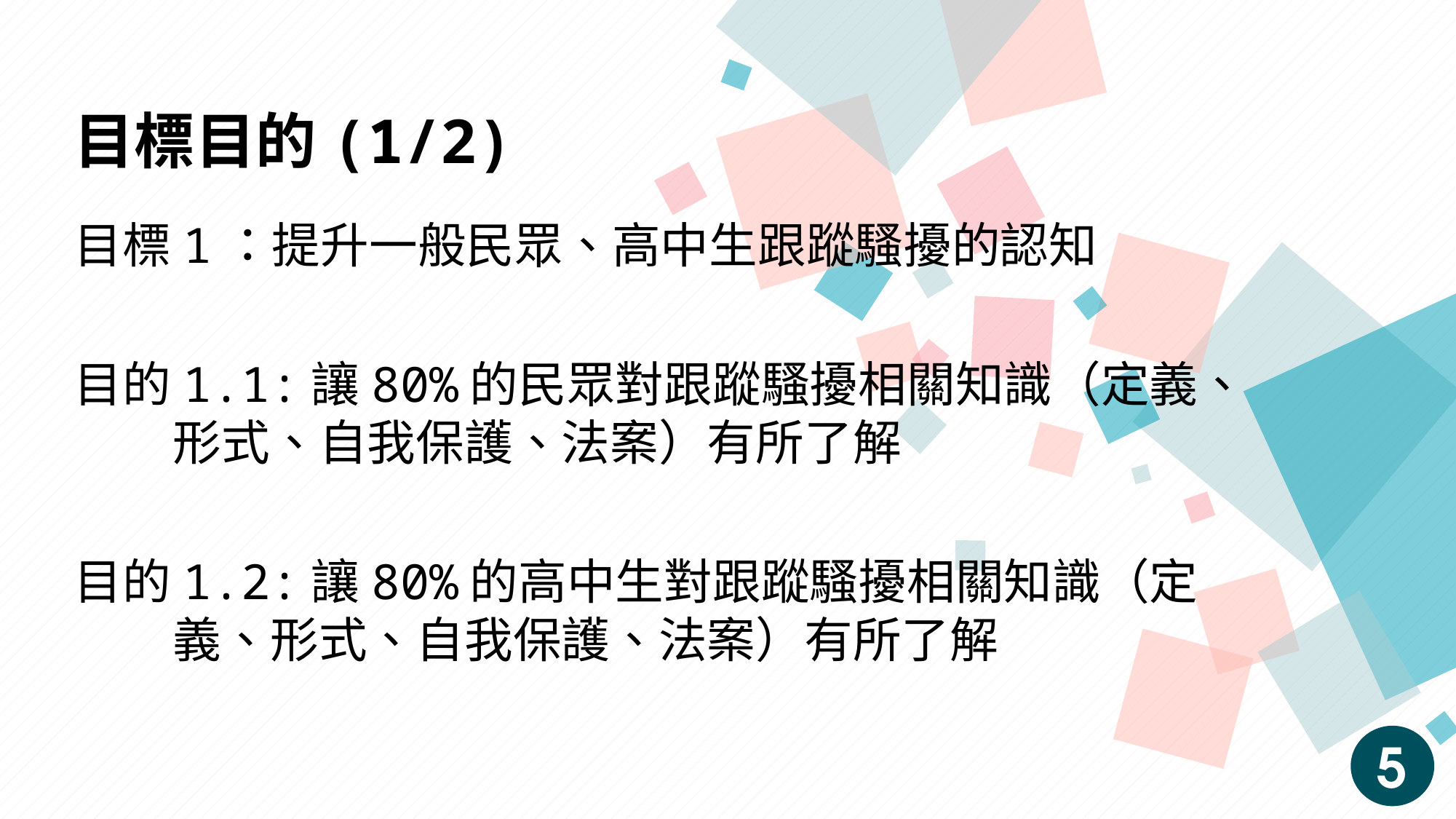

目標目的(1/2)
目標1：提升一般民眾、高中生跟蹤騷擾的認知
目的1.1:讓80%的民眾對跟蹤騷擾相關知識（定義、
        形式、自我保護、法案）有所了解
目的1.2:讓80%的高中生對跟蹤騷擾相關知識（定
        義、形式、自我保護、法案）有所了解
5